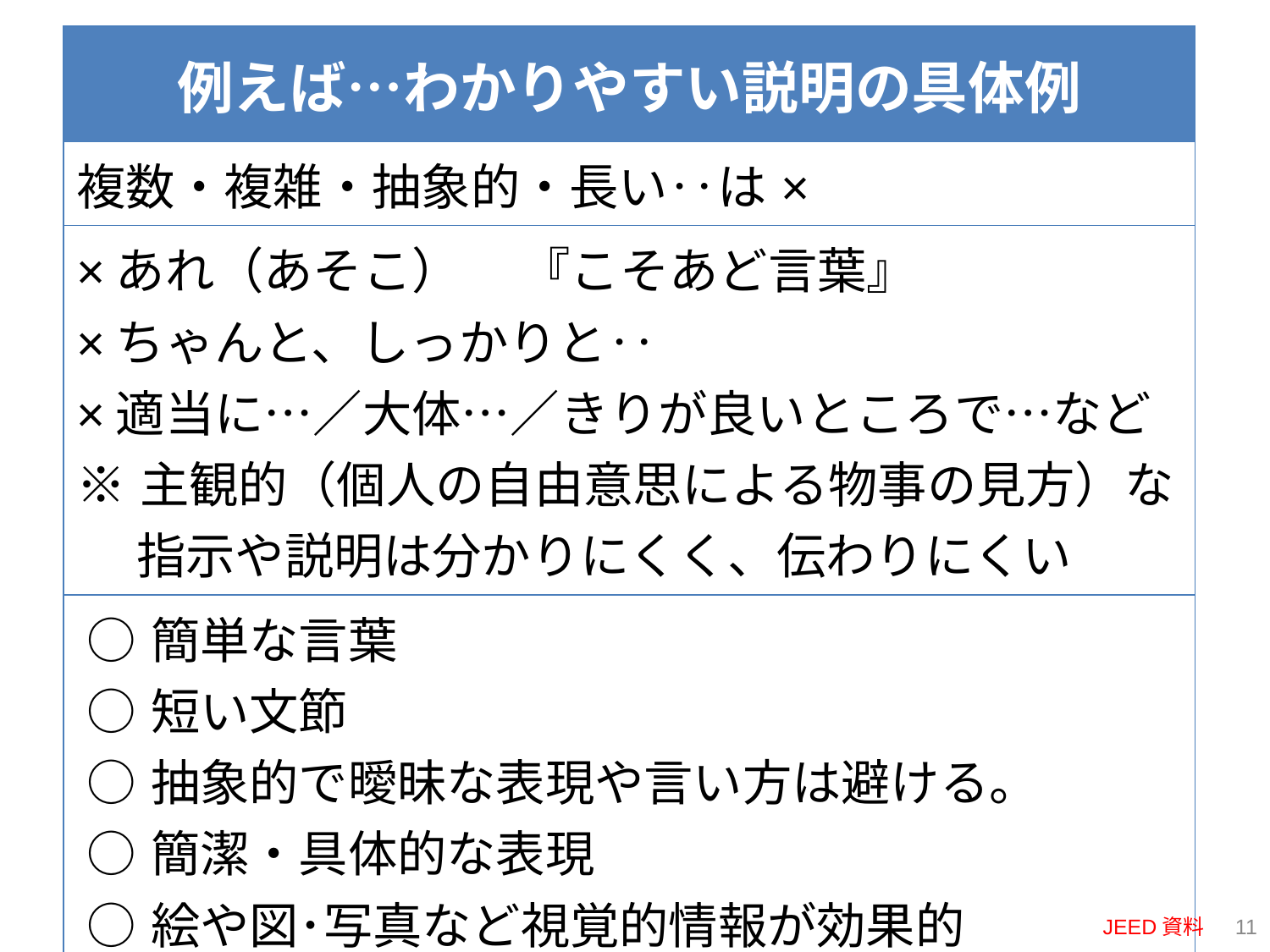

| 例えば…わかりやすい説明の具体例 |
| --- |
| 複数・複雑・抽象的・長い‥は× |
| ×あれ（あそこ） 　『こそあど言葉』 ×ちゃんと、しっかりと‥ ×適当に…／大体…／きりが良いところで…など ※主観的（個人の自由意思による物事の見方）な 　 指示や説明は分かりにくく、伝わりにくい |
| ○簡単な言葉 ○短い文節 ○抽象的で曖昧な表現や言い方は避ける。 ○簡潔・具体的な表現 ○絵や図･写真など視覚的情報が効果的 |
JEED資料
11